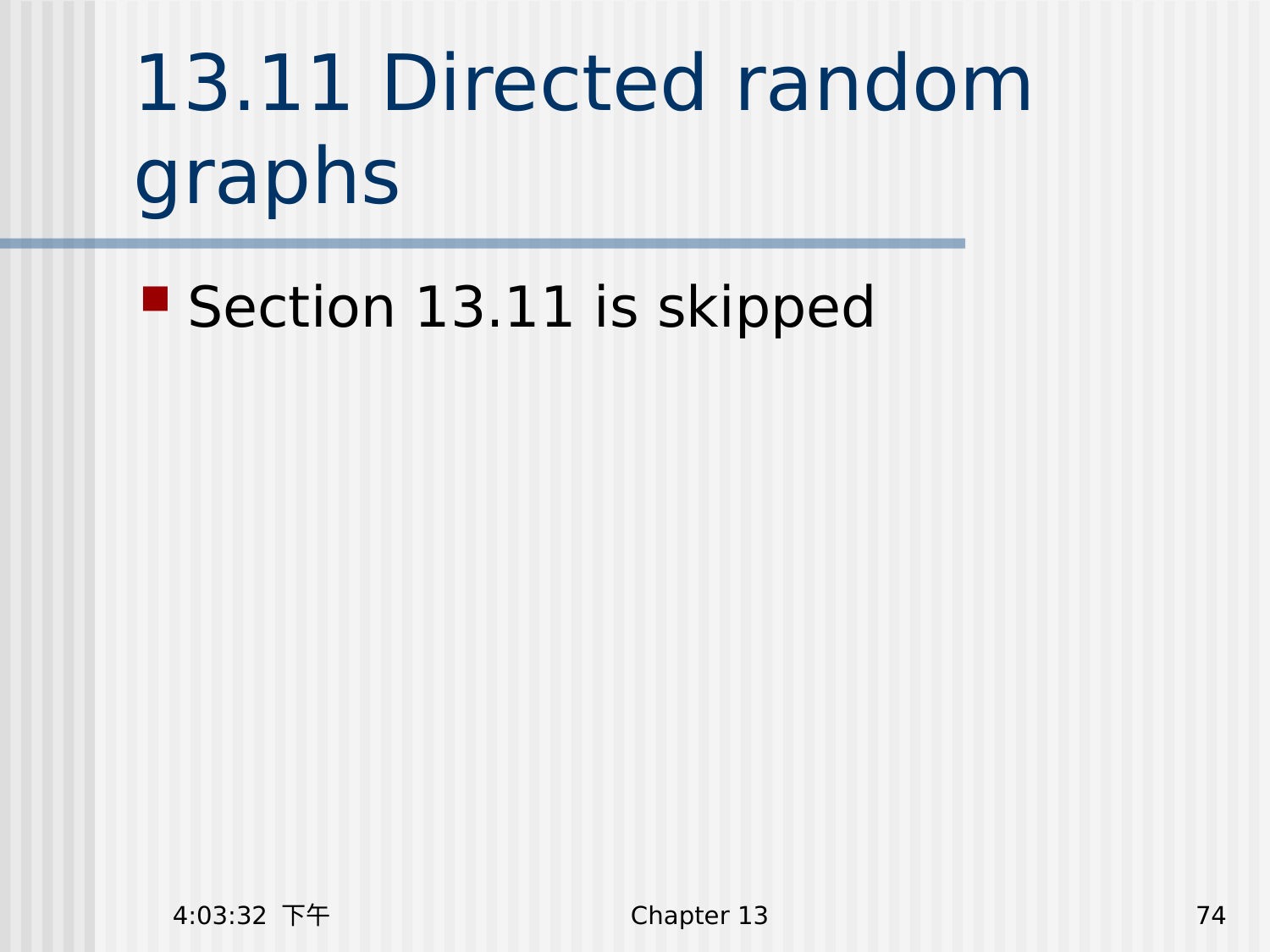

# 13.11 Directed random graphs
Section 13.11 is skipped
4:03:32 下午
Chapter 13
74